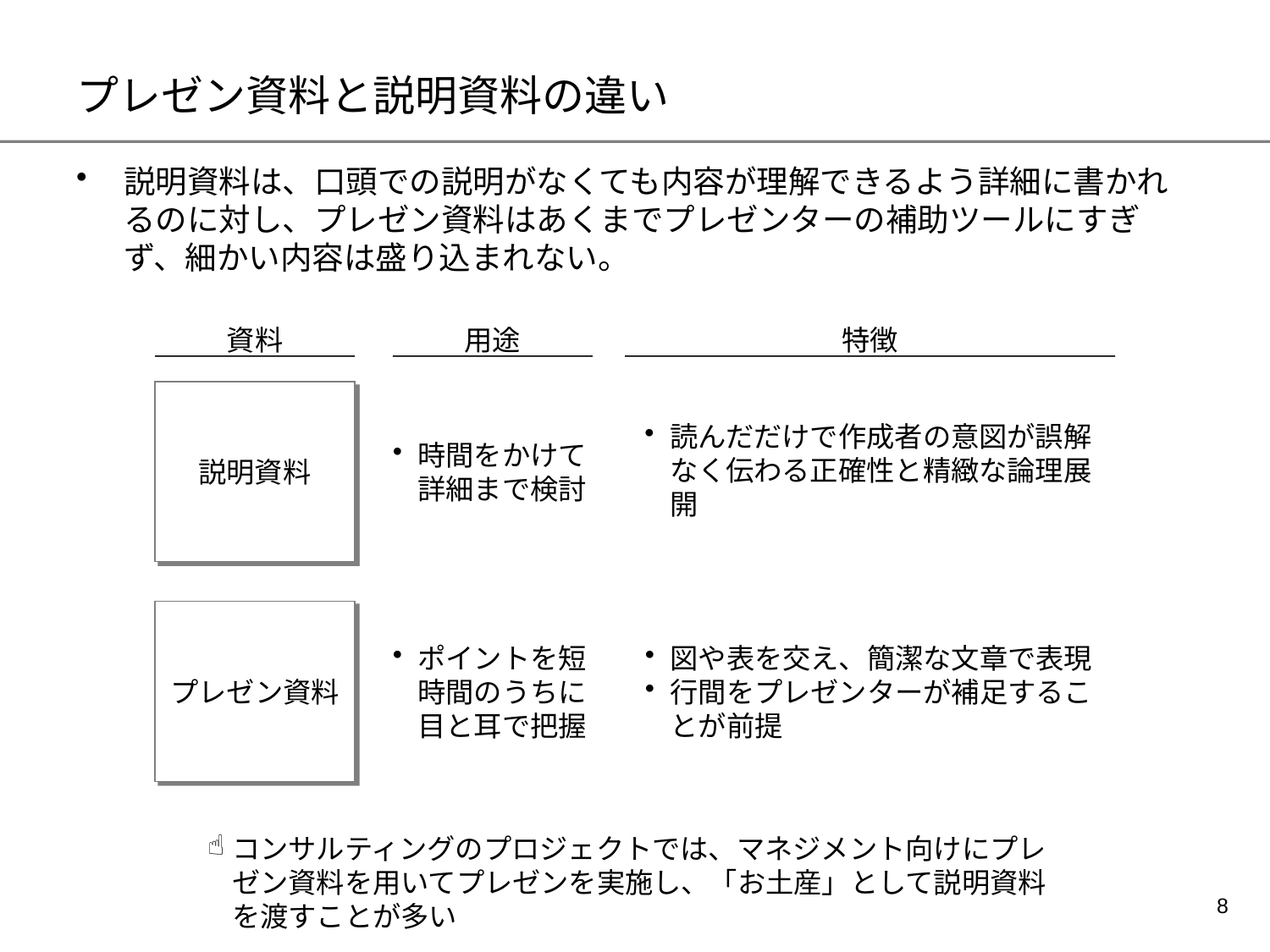

# プレゼン資料と説明資料の違い
説明資料は、口頭での説明がなくても内容が理解できるよう詳細に書かれるのに対し、プレゼン資料はあくまでプレゼンターの補助ツールにすぎず、細かい内容は盛り込まれない。
資料
用途
特徴

説明資料
読んだだけで作成者の意図が誤解なく伝わる正確性と精緻な論理展開
時間をかけて詳細まで検討
プレゼン資料
ポイントを短時間のうちに目と耳で把握
図や表を交え、簡潔な文章で表現
行間をプレゼンターが補足することが前提
コンサルティングのプロジェクトでは、マネジメント向けにプレゼン資料を用いてプレゼンを実施し、「お土産」として説明資料を渡すことが多い
8